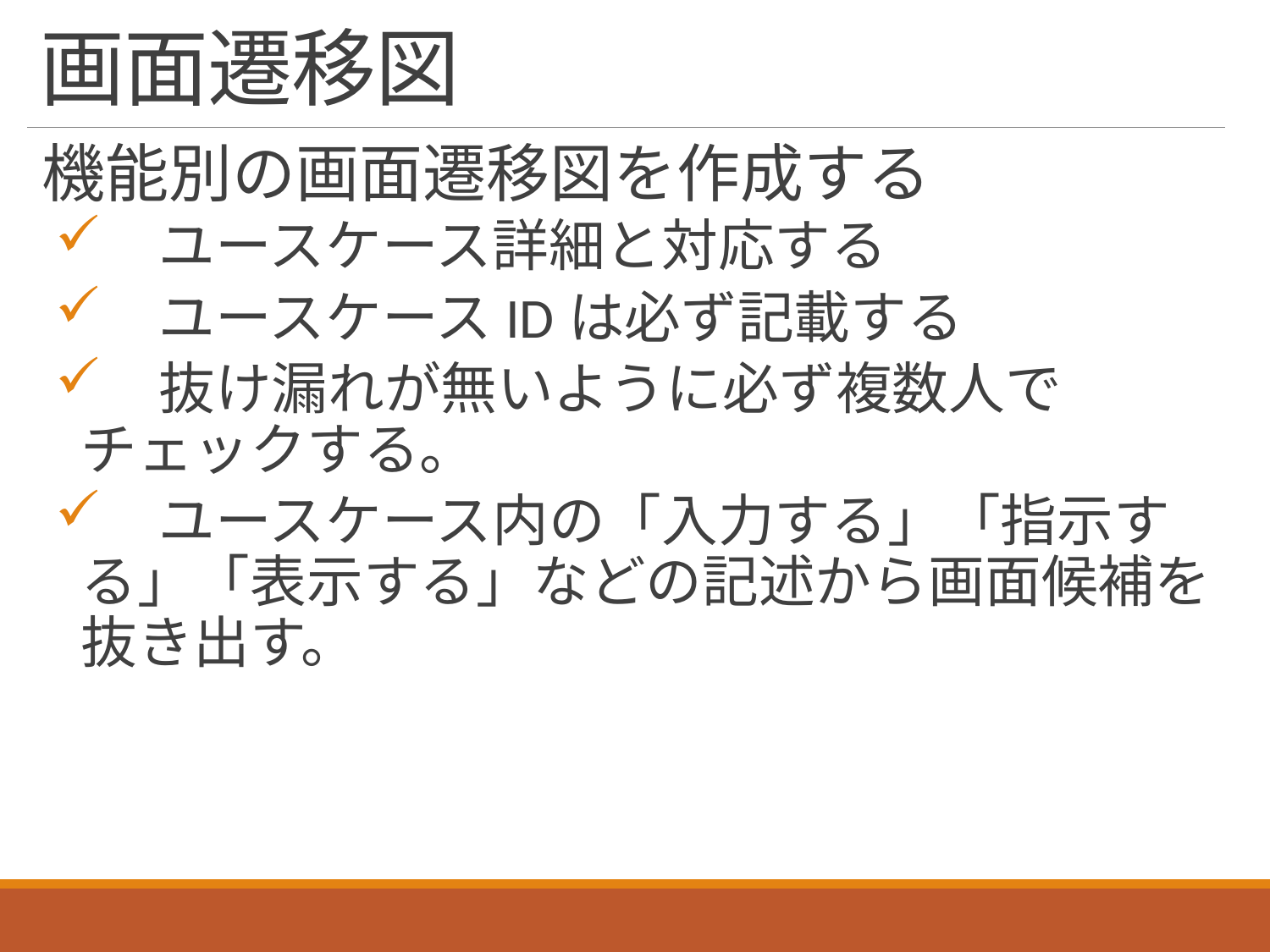

# 画面遷移図
機能別の画面遷移図を作成する
　ユースケース詳細と対応する
　ユースケースIDは必ず記載する
　抜け漏れが無いように必ず複数人でチェックする。
　ユースケース内の「入力する」「指示する」「表示する」などの記述から画面候補を抜き出す。